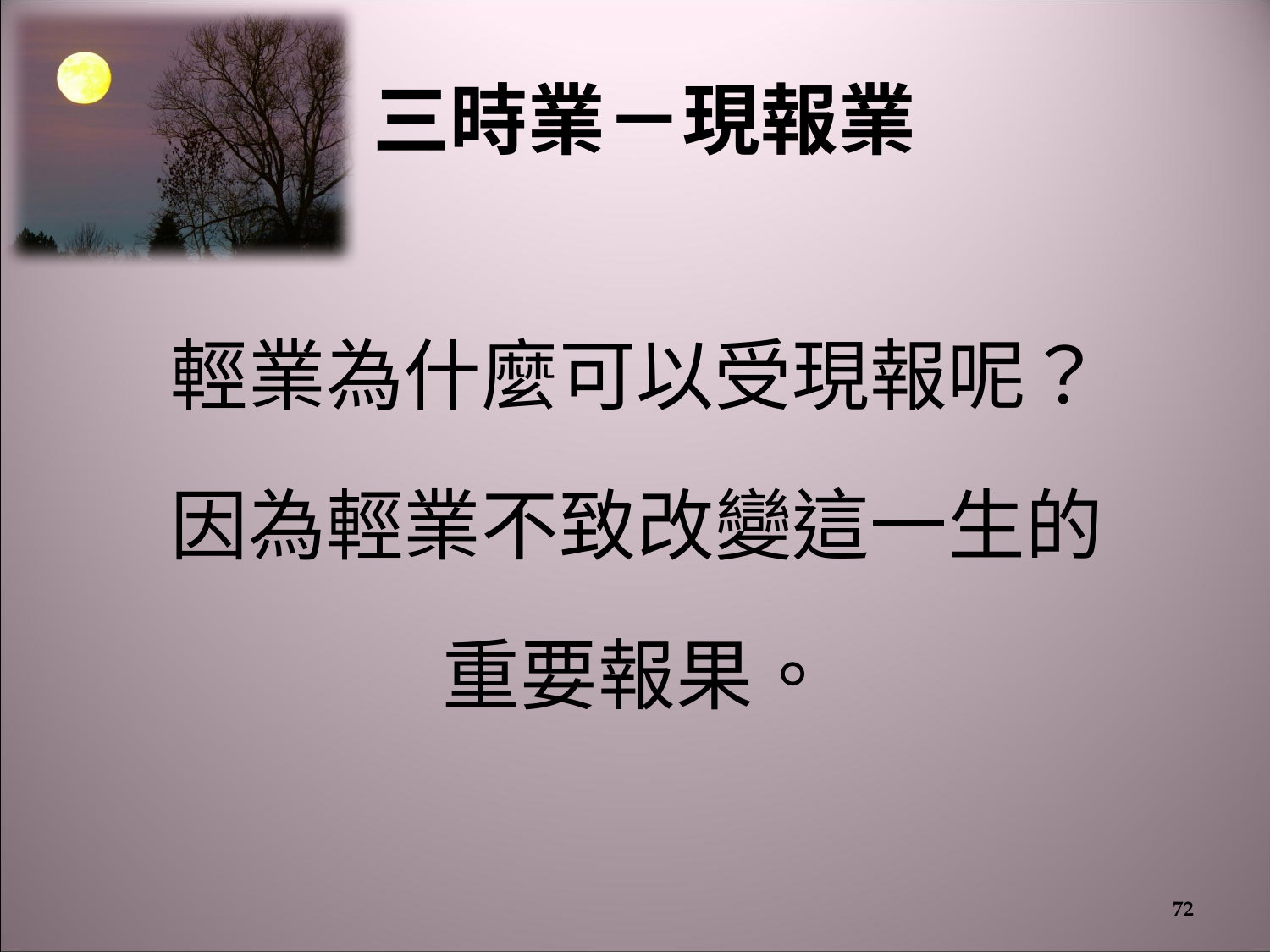

# 三時業－現報業
輕業為什麼可以受現報呢？
因為輕業不致改變這一生的
重要報果。
72